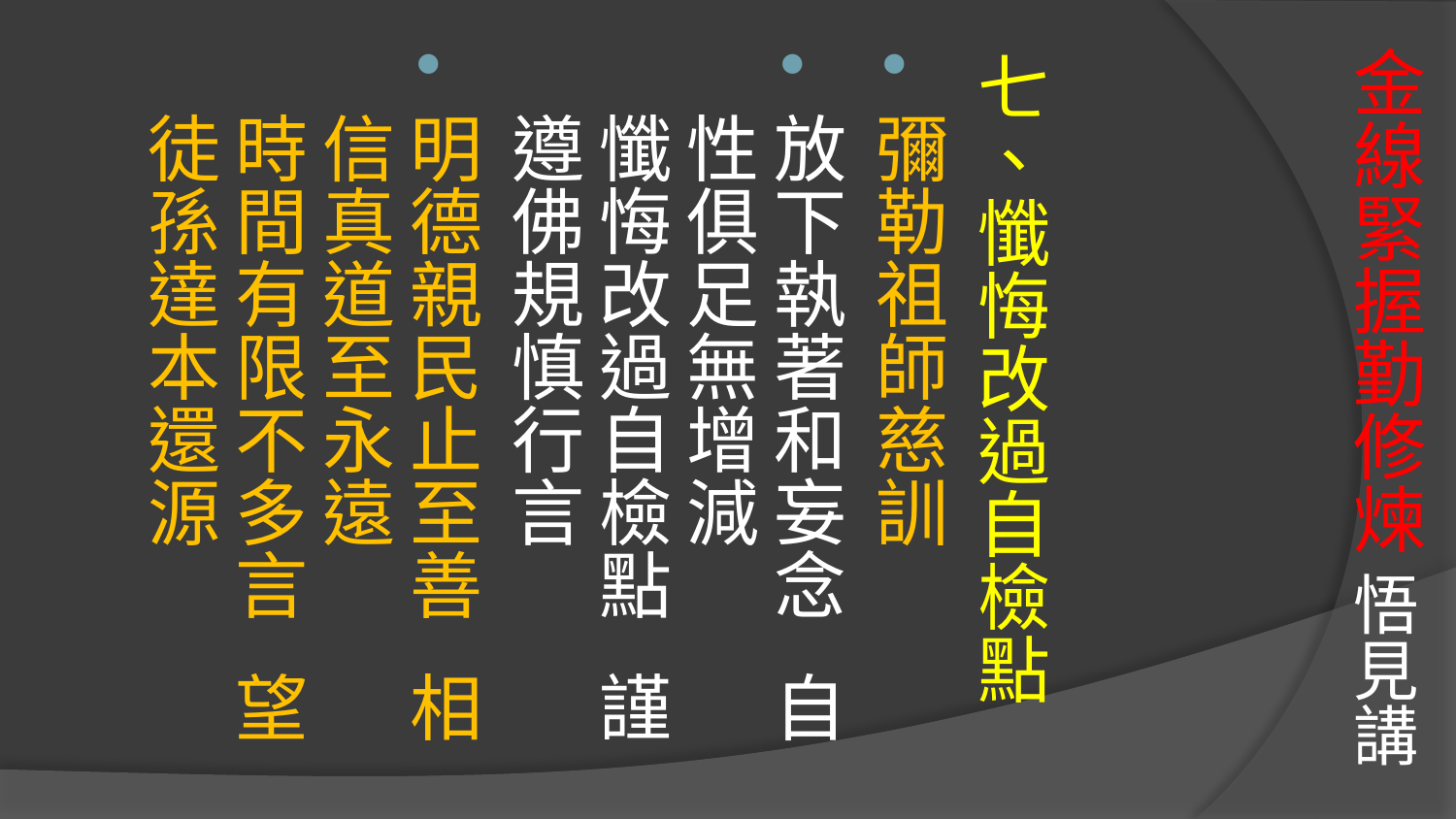

# 金線緊握勤修煉 悟見講
七、懺悔改過自檢點
彌勒祖師慈訓
放下執著和妄念   自性俱足無增減
懺悔改過自檢點   謹遵佛規慎行言
明德親民止至善   相信真道至永遠
時間有限不多言   望徒孫達本還源